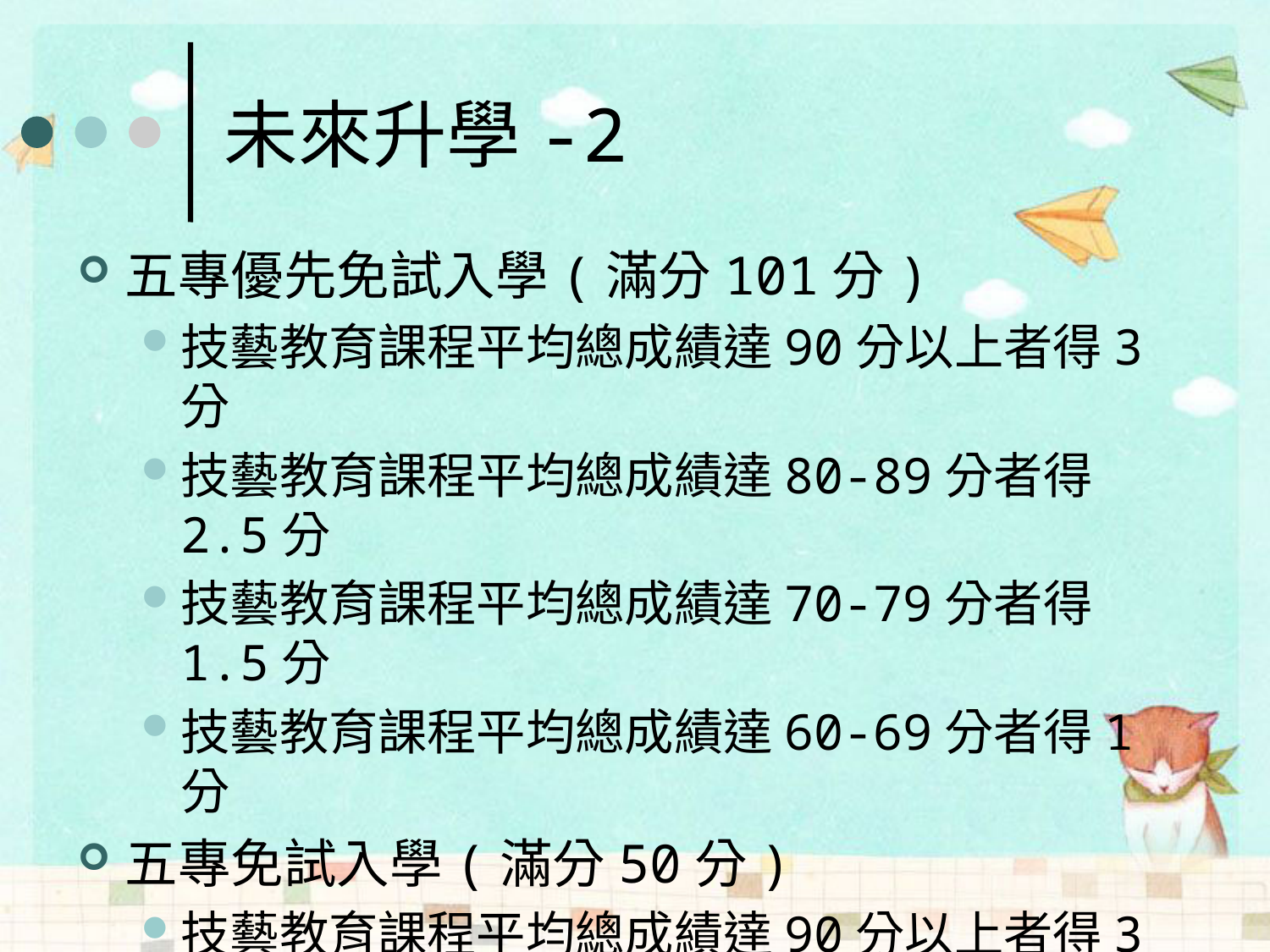

# 未來升學-2
五專優先免試入學(滿分101分)
技藝教育課程平均總成績達90分以上者得3分
技藝教育課程平均總成績達80-89分者得2.5分
技藝教育課程平均總成績達70-79分者得1.5分
技藝教育課程平均總成績達60-69分者得1分
五專免試入學(滿分50分)
技藝教育課程平均總成績達90分以上者得3分
技藝教育課程平均總成績達80-89分者得2分
技藝教育課程平均總成績達60-79分者得1分